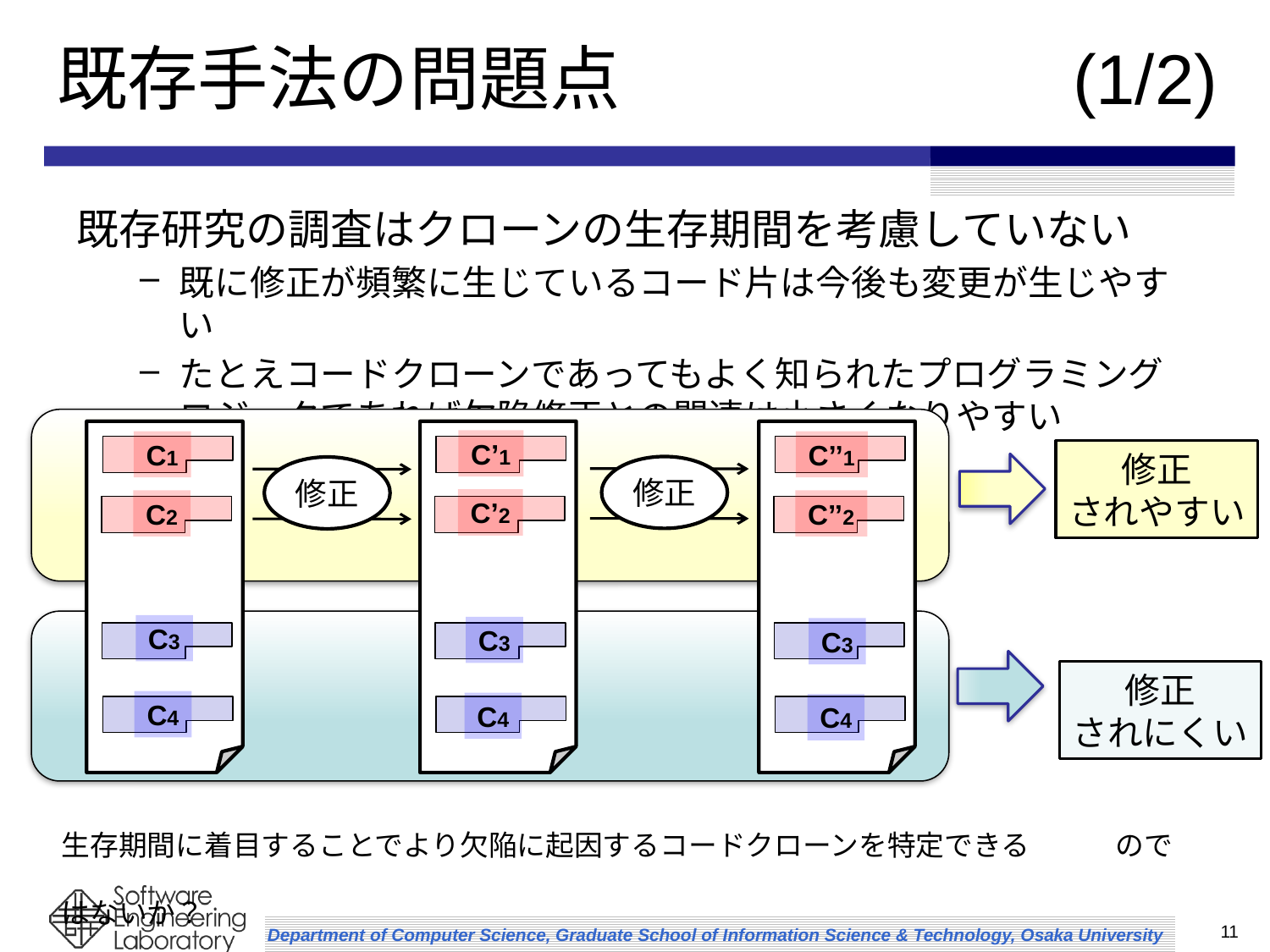

# 既存手法の問題点				(1/2)
既存研究の調査はクローンの生存期間を考慮していない
既に修正が頻繁に生じているコード片は今後も変更が生じやすい
たとえコードクローンであってもよく知られたプログラミングロジックであれば欠陥修正との関連は小さくなりやすい

C’1
C1
C’’1

修正
されやすい

修正
修正
C’2
C2
C’’2

C3
C3
C3

修正
されにくい
C4
C4
C4

生存期間に着目することでより欠陥に起因するコードクローンを特定できる　　　のではないか？

11